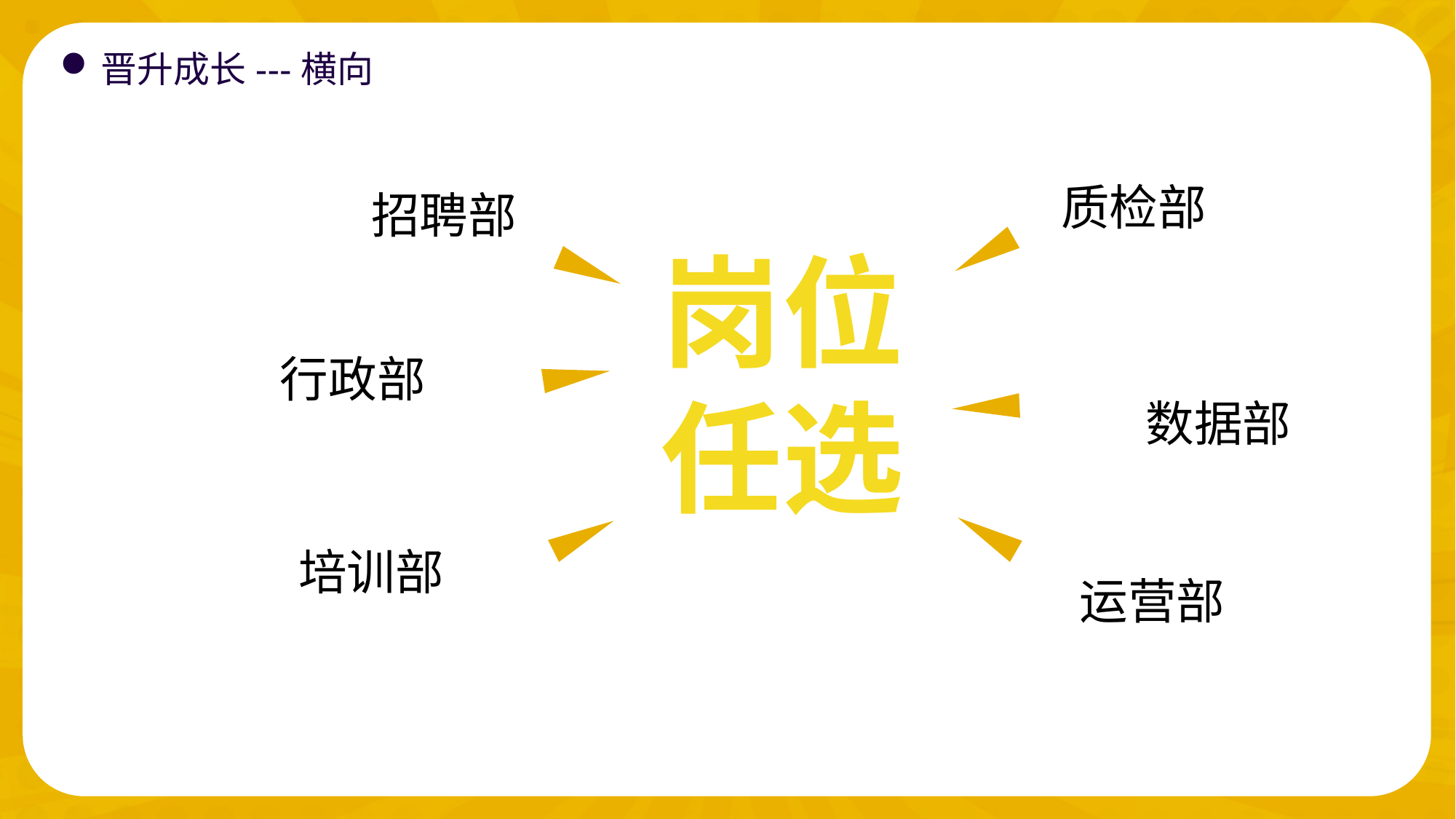

晋升成长---横向
质检部
招聘部

岗位任选

行政部

数据部

培训部
运营部